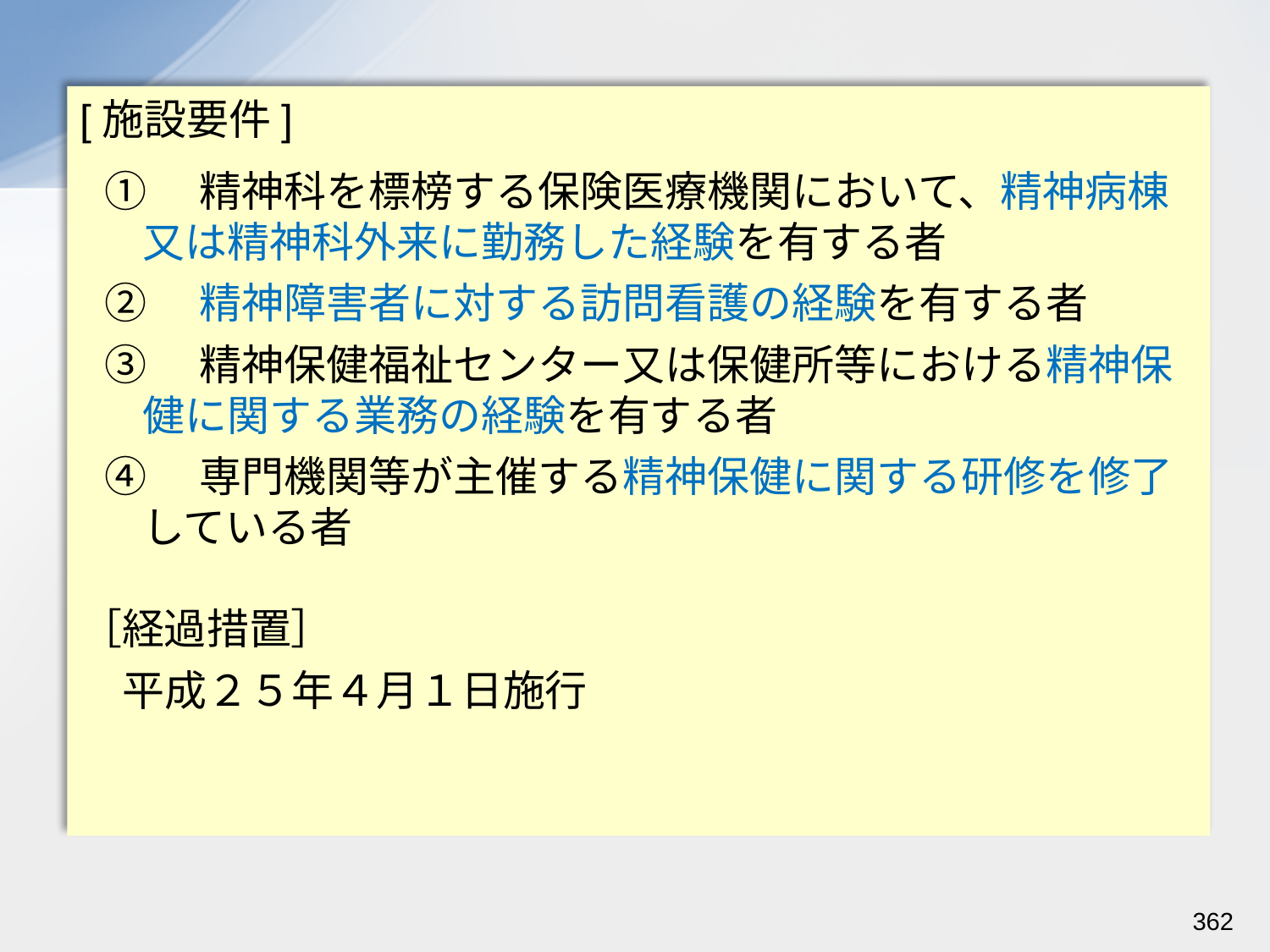

[施設要件]
①　精神科を標榜する保険医療機関において、精神病棟又は精神科外来に勤務した経験を有する者
②　精神障害者に対する訪問看護の経験を有する者
③　精神保健福祉センター又は保健所等における精神保健に関する業務の経験を有する者
④　専門機関等が主催する精神保健に関する研修を修了している者

［経過措置］
　平成２５年４月１日施行
362